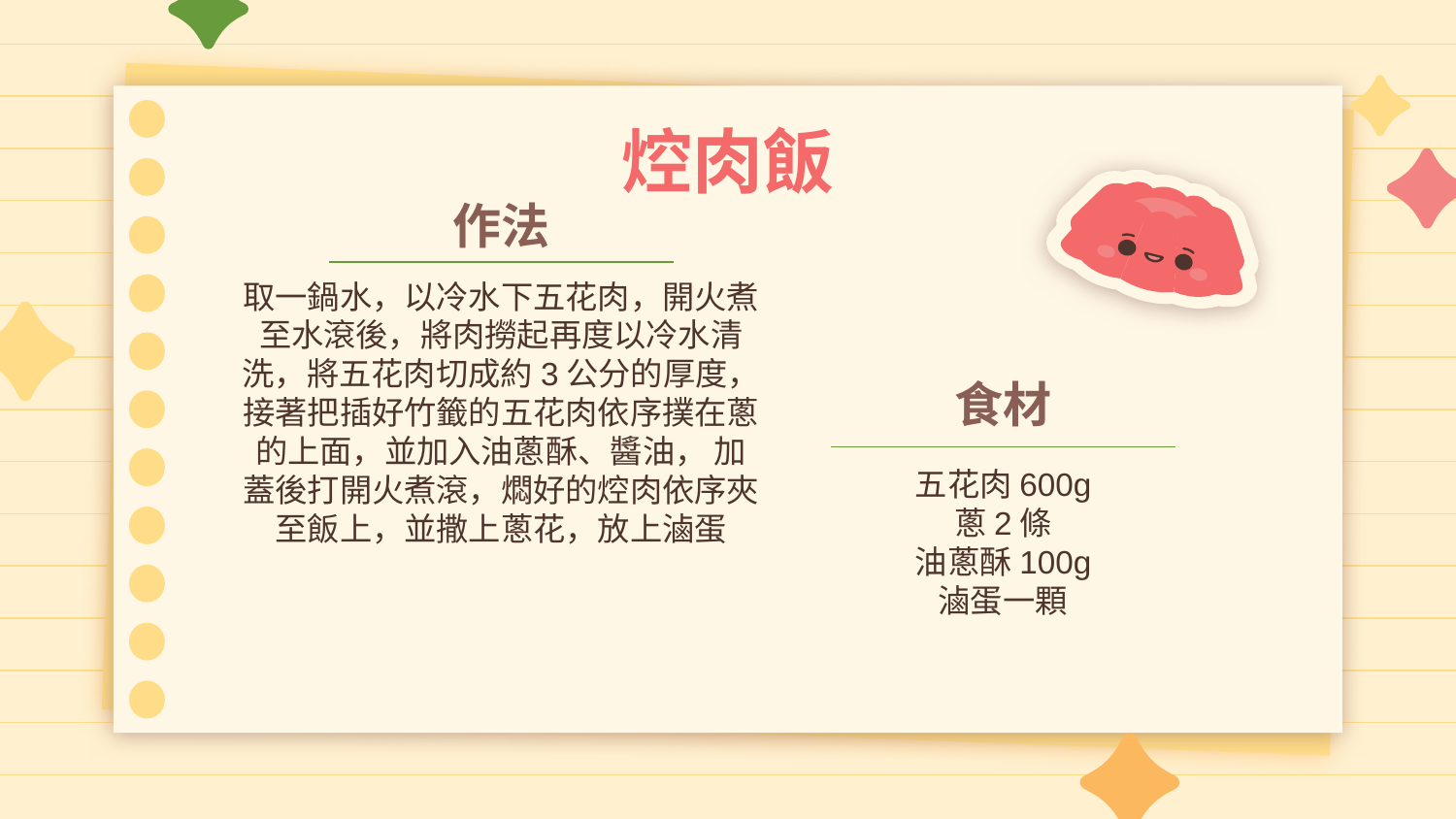

# 焢肉飯

作法
取一鍋水，以冷水下五花肉，開火煮至水滾後，將肉撈起再度以冷水清洗，將五花肉切成約3公分的厚度，接著把插好竹籤的五花肉依序撲在蔥的上面，並加入油蔥酥、醬油， 加蓋後打開火煮滾，燜好的焢肉依序夾至飯上，並撒上蔥花，放上滷蛋
食材
五花肉600g
蔥2條
油蔥酥100g
滷蛋一顆